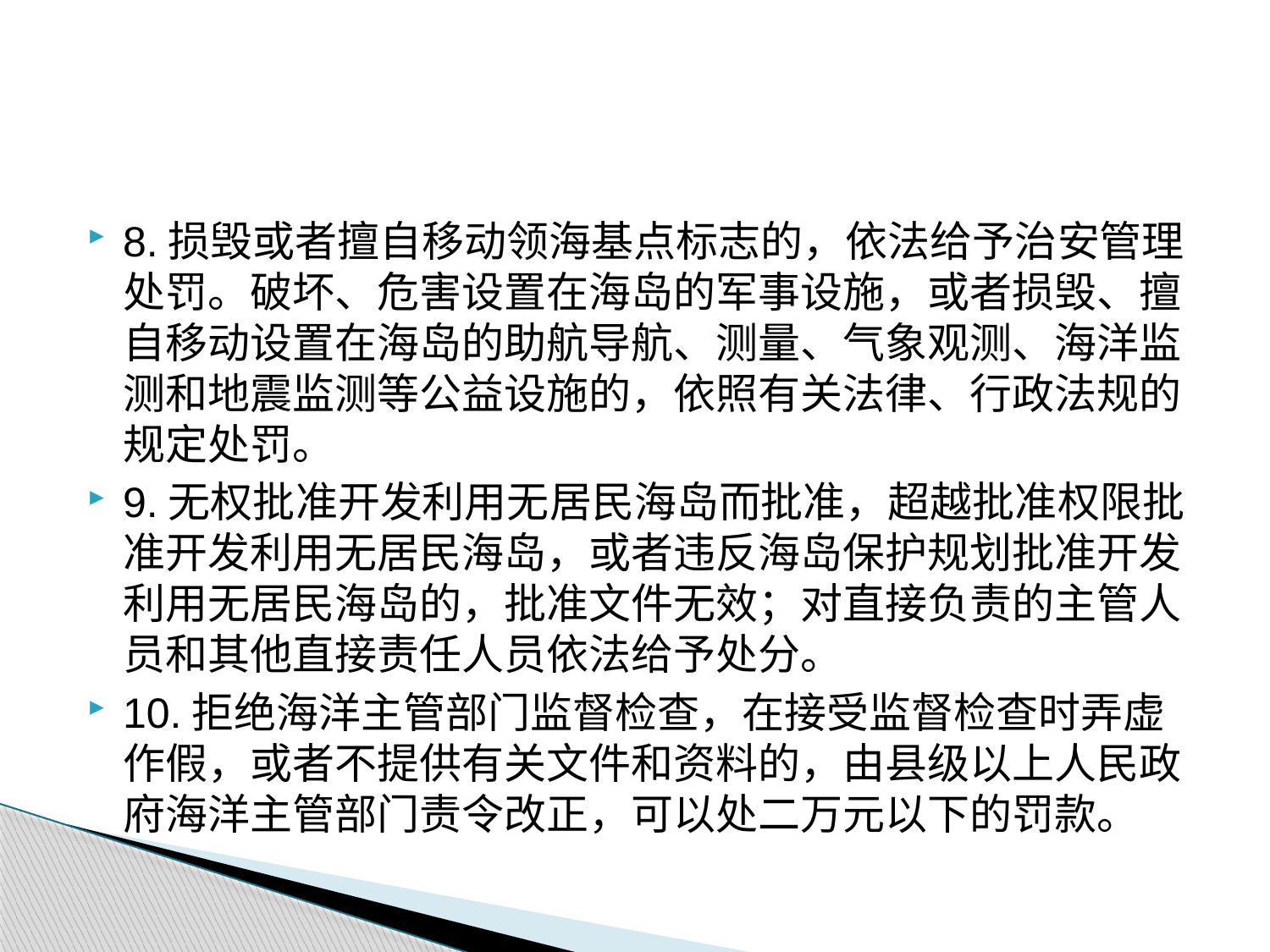

#
8.损毁或者擅自移动领海基点标志的，依法给予治安管理处罚。破坏、危害设置在海岛的军事设施，或者损毁、擅自移动设置在海岛的助航导航、测量、气象观测、海洋监测和地震监测等公益设施的，依照有关法律、行政法规的规定处罚。
9.无权批准开发利用无居民海岛而批准，超越批准权限批准开发利用无居民海岛，或者违反海岛保护规划批准开发利用无居民海岛的，批准文件无效；对直接负责的主管人员和其他直接责任人员依法给予处分。
10.拒绝海洋主管部门监督检查，在接受监督检查时弄虚作假，或者不提供有关文件和资料的，由县级以上人民政府海洋主管部门责令改正，可以处二万元以下的罚款。